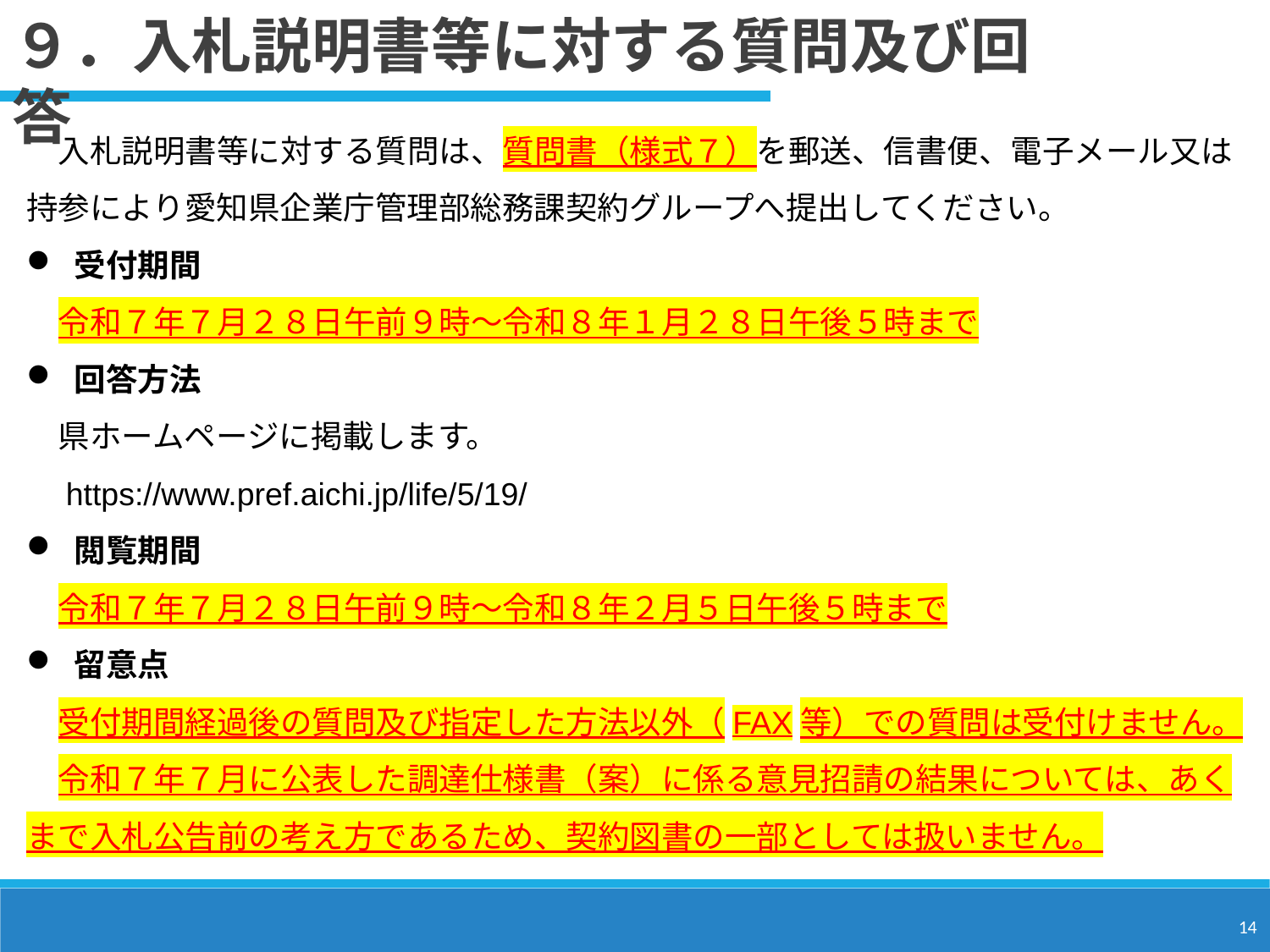

９．入札説明書等に対する質問及び回答

　入札説明書等に対する質問は、質問書（様式７）を郵送、信書便、電子メール又は持参により愛知県企業庁管理部総務課契約グループへ提出してください。
受付期間
　令和７年７月２８日午前９時～令和８年１月２８日午後５時まで
回答方法
　県ホームページに掲載します。
　https://www.pref.aichi.jp/life/5/19/
閲覧期間
　令和７年７月２８日午前９時～令和８年２月５日午後５時まで
留意点
　受付期間経過後の質問及び指定した方法以外（FAX等）での質問は受付けません。
　令和７年７月に公表した調達仕様書（案）に係る意見招請の結果については、あくまで入札公告前の考え方であるため、契約図書の一部としては扱いません。
14